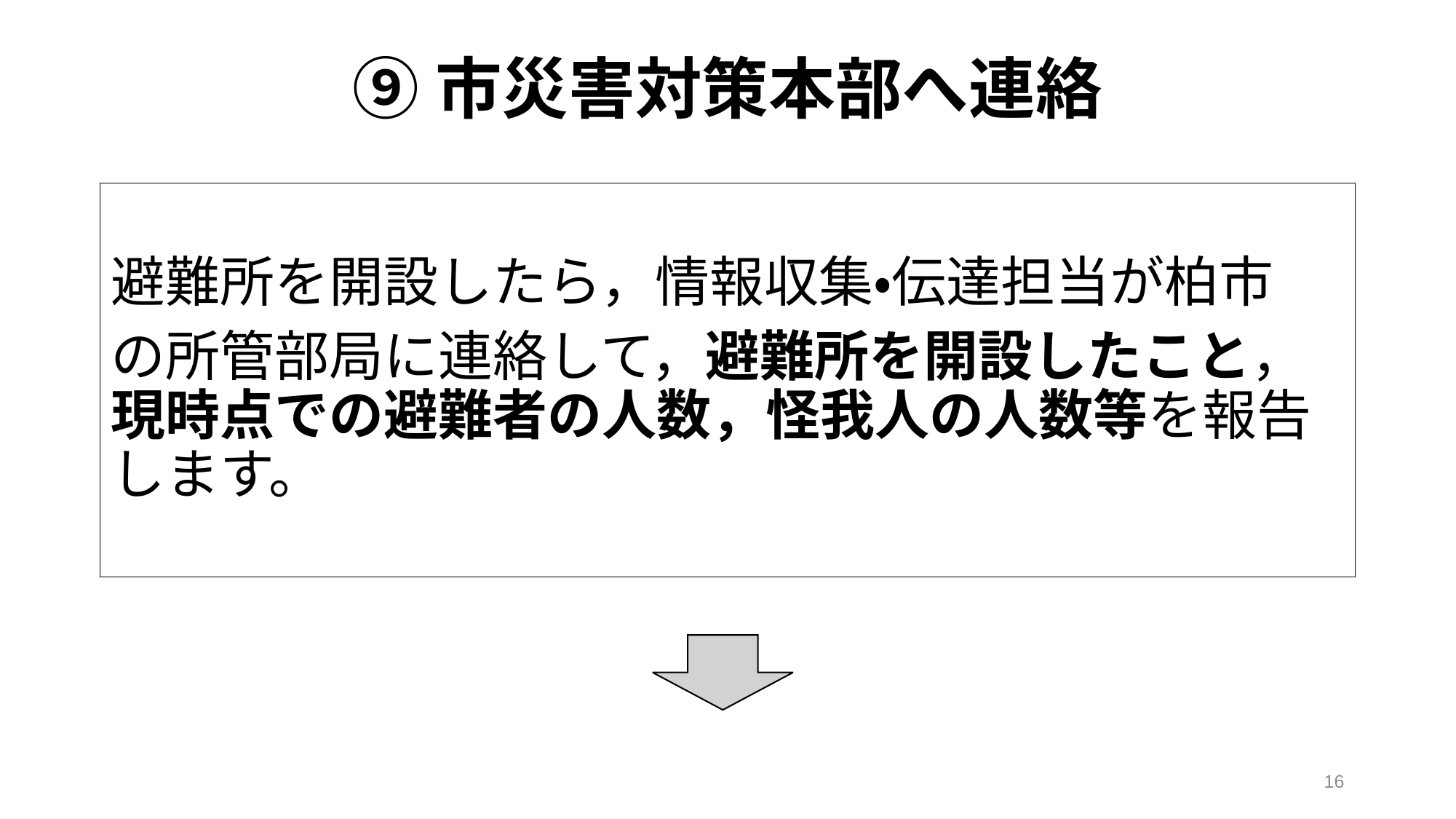

# ⑨市災害対策本部へ連絡
避難所を開設したら，情報収集・伝達担当が柏市
の所管部局に連絡して，避難所を開設したこと，現時点での避難者の人数，怪我人の人数等を報告します。

16